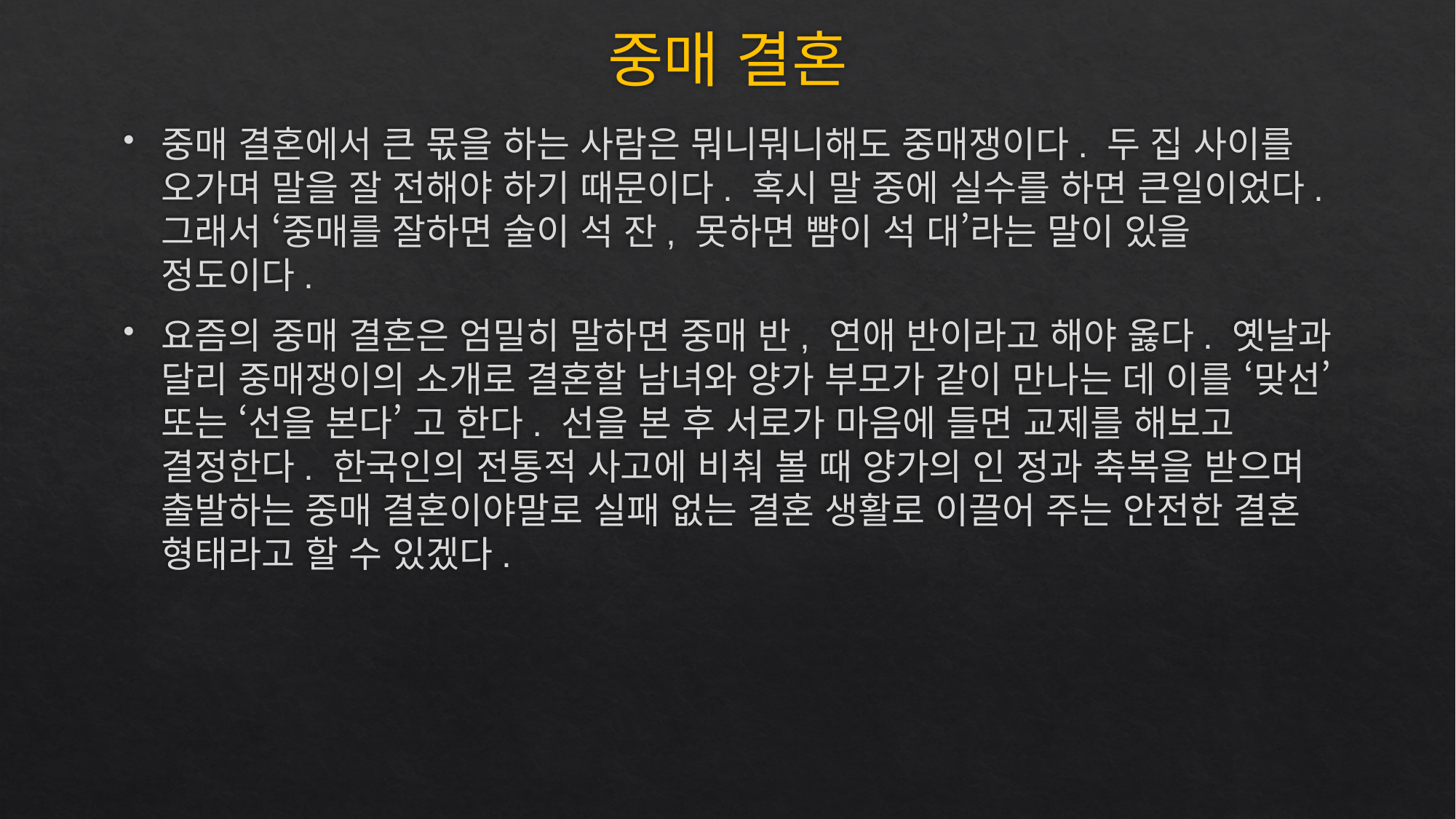

# 중매 결혼
중매 결혼에서 큰 몫을 하는 사람은 뭐니뭐니해도 중매쟁이다. 두 집 사이를 오가며 말을 잘 전해야 하기 때문이다. 혹시 말 중에 실수를 하면 큰일이었다. 그래서 ‘중매를 잘하면 술이 석 잔, 못하면 뺨이 석 대’라는 말이 있을 정도이다.
요즘의 중매 결혼은 엄밀히 말하면 중매 반, 연애 반이라고 해야 옳다. 옛날과 달리 중매쟁이의 소개로 결혼할 남녀와 양가 부모가 같이 만나는 데 이를 ‘맞선’ 또는 ‘선을 본다’ 고 한다. 선을 본 후 서로가 마음에 들면 교제를 해보고 결정한다. 한국인의 전통적 사고에 비춰 볼 때 양가의 인 정과 축복을 받으며 출발하는 중매 결혼이야말로 실패 없는 결혼 생활로 이끌어 주는 안전한 결혼 형태라고 할 수 있겠다.